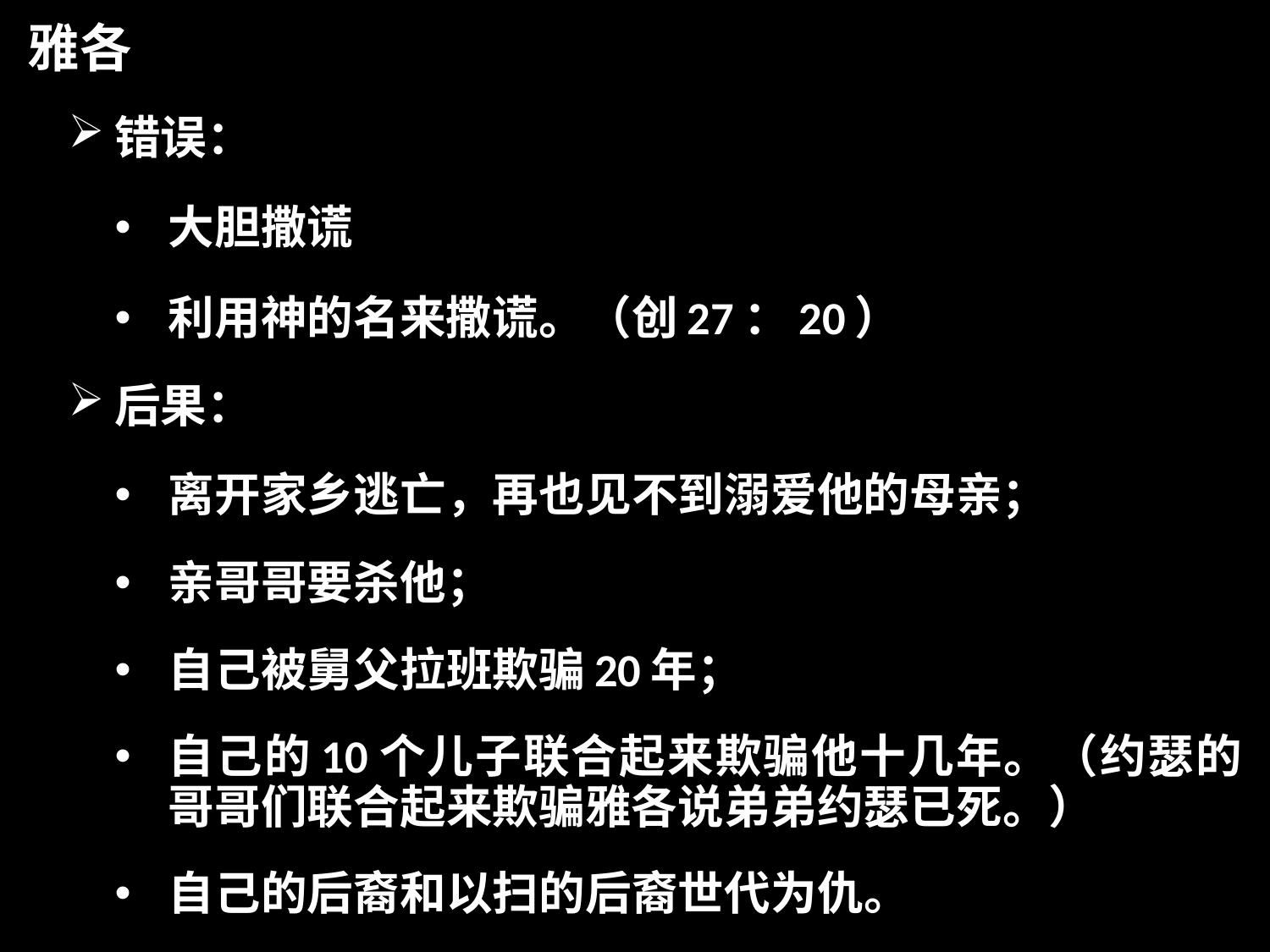

雅各

错误：

大胆撒谎

利用神的名来撒谎。（创27：20）

后果：

离开家乡逃亡，再也见不到溺爱他的母亲；

亲哥哥要杀他；

自己被舅父拉班欺骗20年；

自己的10个儿子联合起来欺骗他十几年。（约瑟的哥哥们联合起来欺骗雅各说弟弟约瑟已死。）

自己的后裔和以扫的后裔世代为仇。